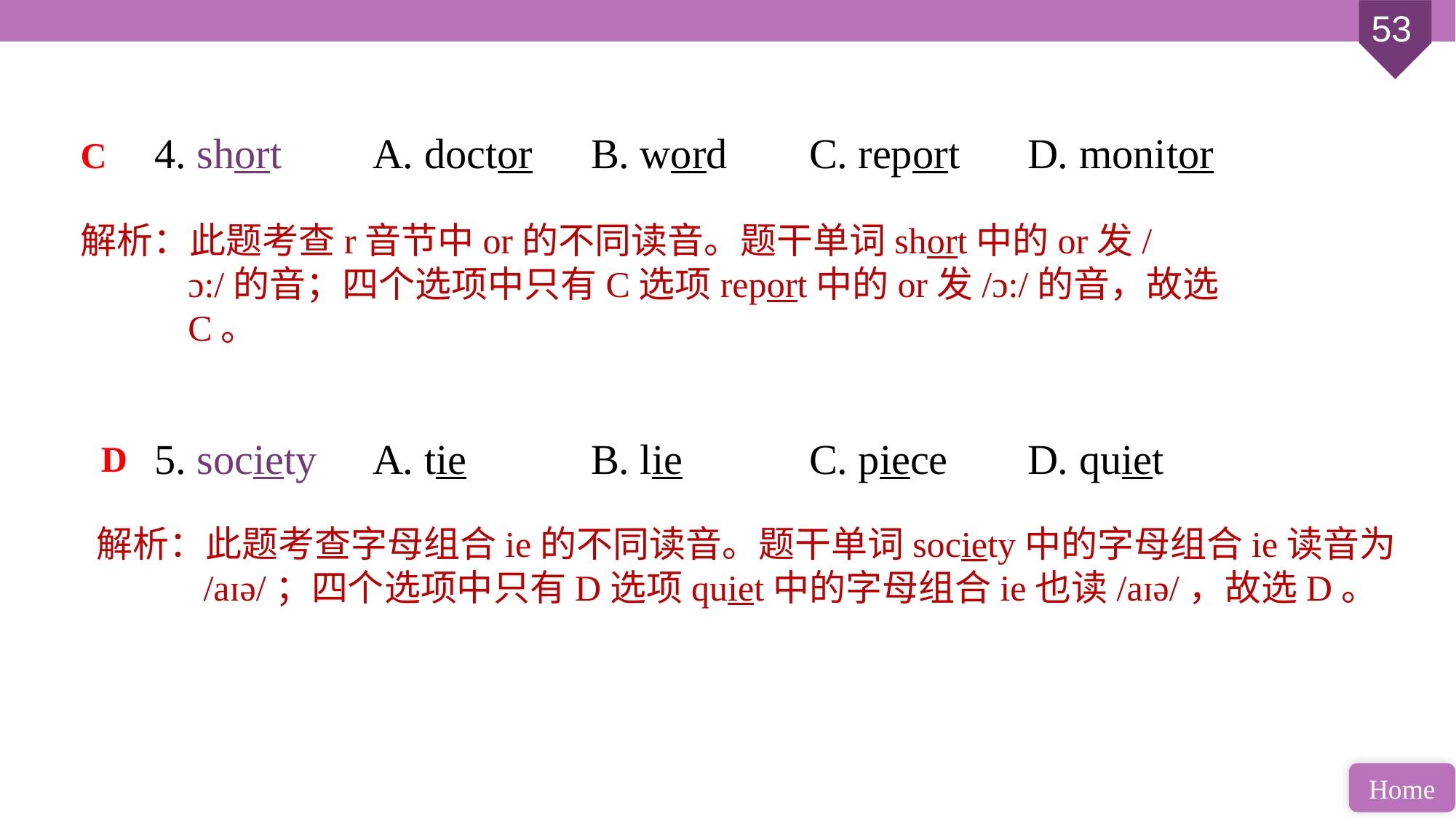

4. short 	A. doctor 	B. word 	C. report 	D. monitor

5. society 	A. tie 		B. lie 		C. piece 	D. quiet
C
解析：此题考查r音节中or的不同读音。题干单词short中的or发/ɔ:/的音；四个选项中只有C选项report中的or发/ɔ:/的音，故选C。
D
解析：此题考查字母组合ie的不同读音。题干单词society中的字母组合ie读音为/aɪə/；四个选项中只有D选项quiet中的字母组合ie也读/aɪə/，故选D。